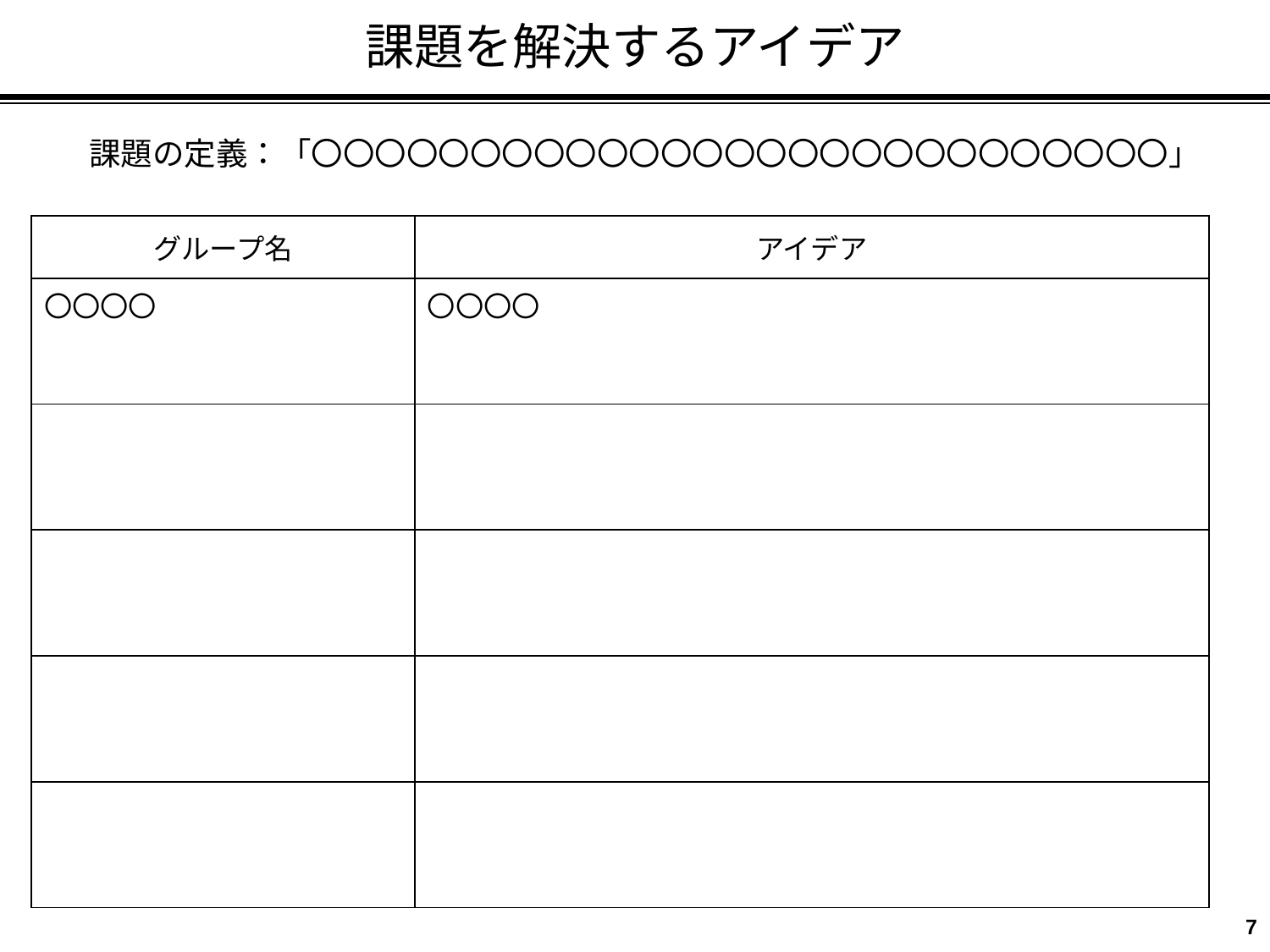

# 課題を解決するアイデア
課題の定義：「〇〇〇〇〇〇〇〇〇〇〇〇〇〇〇〇〇〇〇〇〇〇〇〇〇〇〇」
| グループ名 | アイデア |
| --- | --- |
| 〇〇〇〇 | 〇〇〇〇 |
|  |  |
|  |  |
|  |  |
|  |  |
7